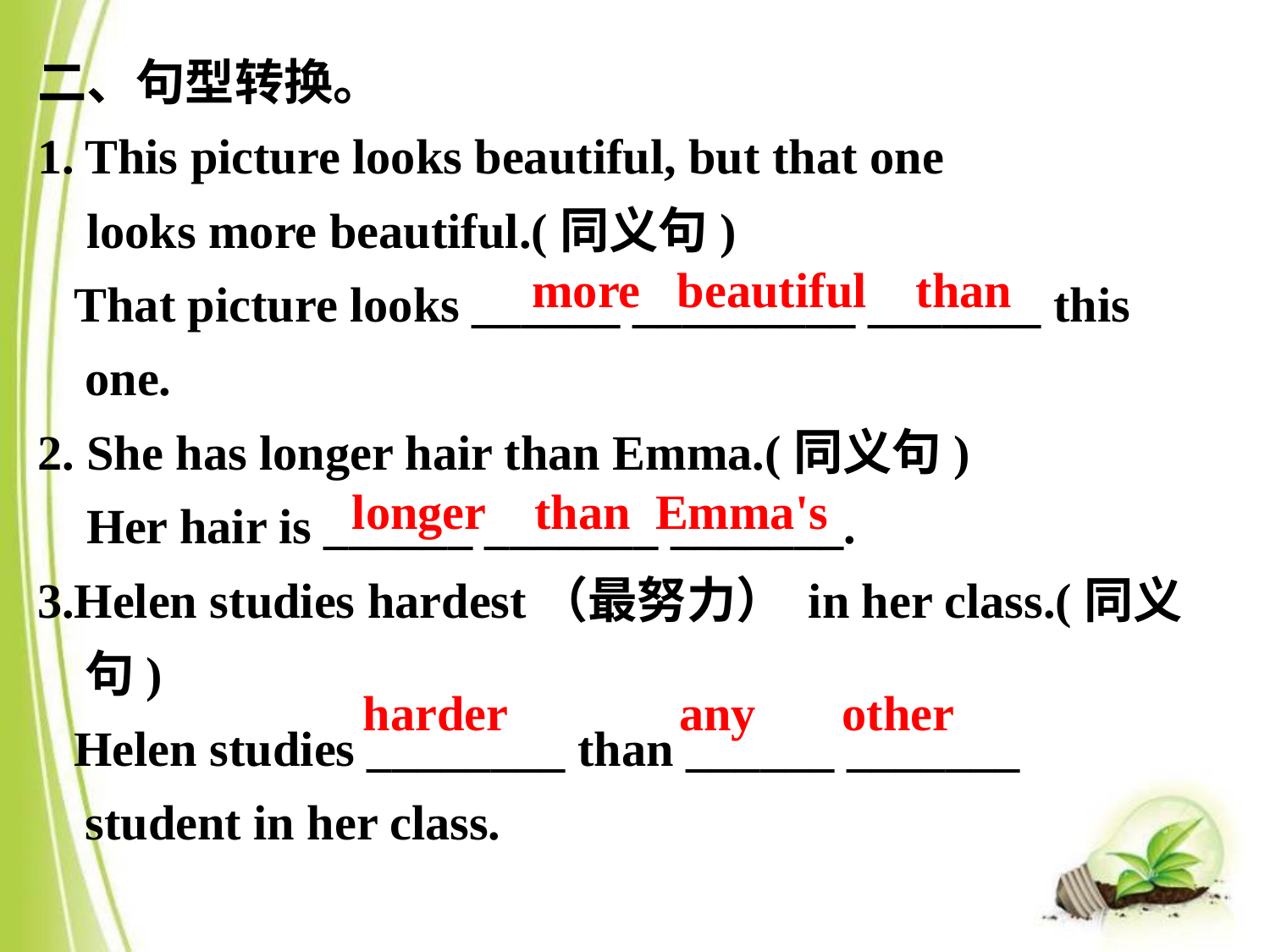

二、句型转换。
This picture looks beautiful, but that one
    looks more beautiful.(同义句)
   That picture looks ______ _________ _______ this one.
2. She has longer hair than Emma.(同义句)
    Her hair is ______ _______ _______.
3.Helen studies hardest（最努力） in her class.(同义句)
   Helen studies ________ than ______ _______ student in her class.
more   beautiful    than
longer    than  Emma's
harder              any       other